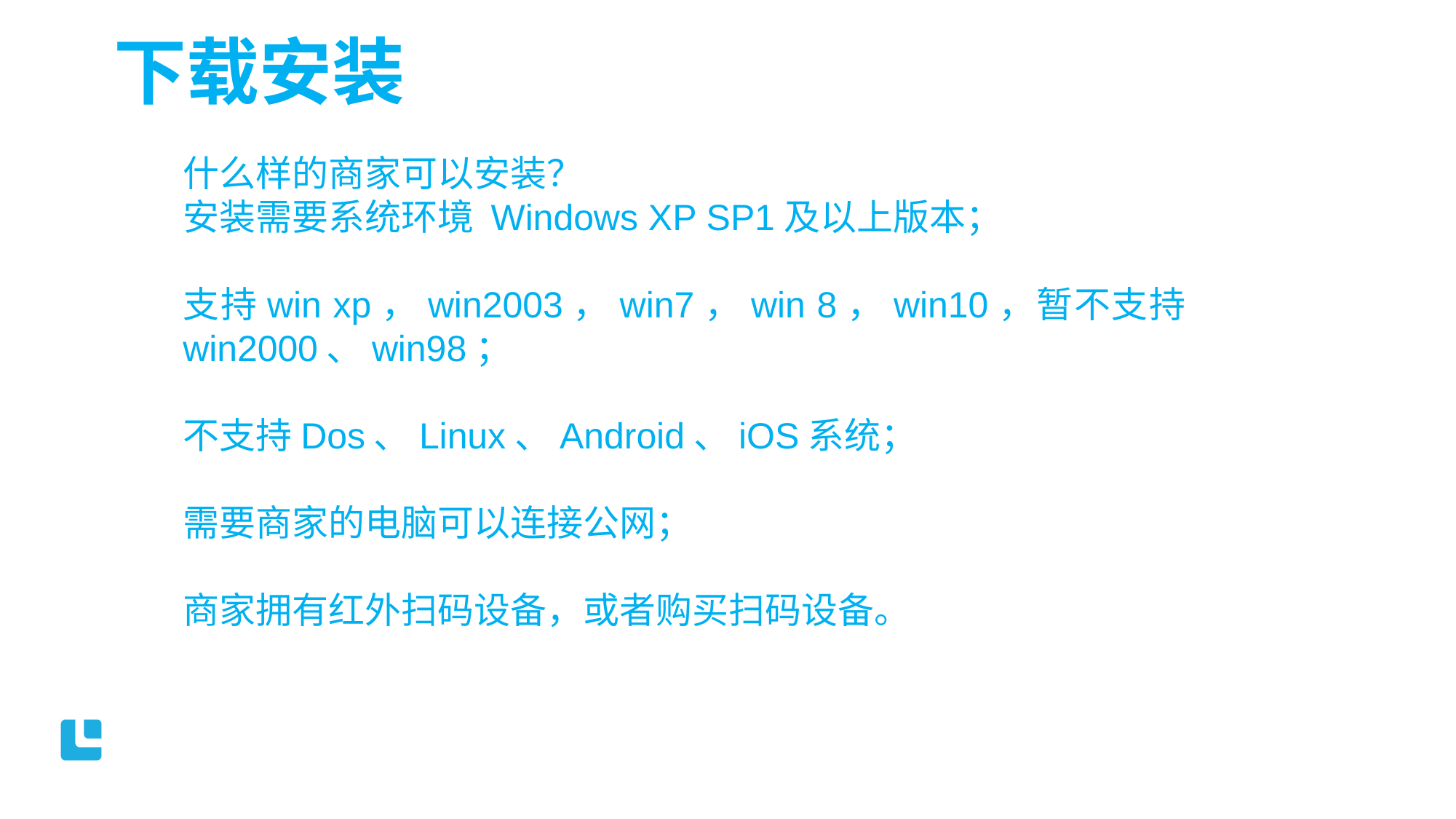

下载安装
什么样的商家可以安装？
安装需要系统环境 Windows XP SP1及以上版本；

支持win xp，win2003，win7，win 8，win10，暂不支持win2000、win98；

不支持Dos、Linux、Android、iOS系统；

需要商家的电脑可以连接公网；

商家拥有红外扫码设备，或者购买扫码设备。